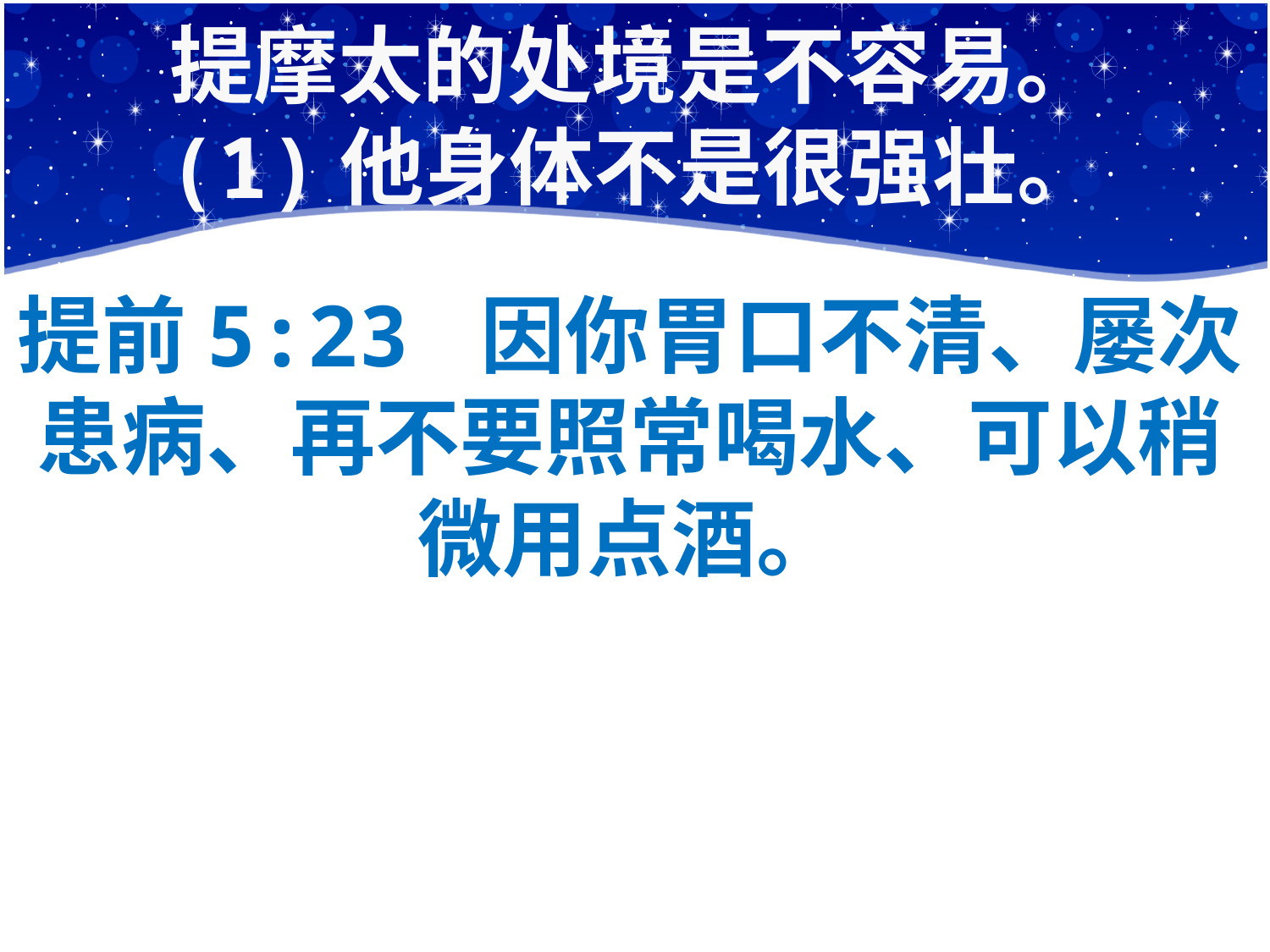

提摩太的处境是不容易。
(1)他身体不是很强壮。
提前5:23 因你胃口不清、屡次患病、再不要照常喝水、可以稍微用点酒。